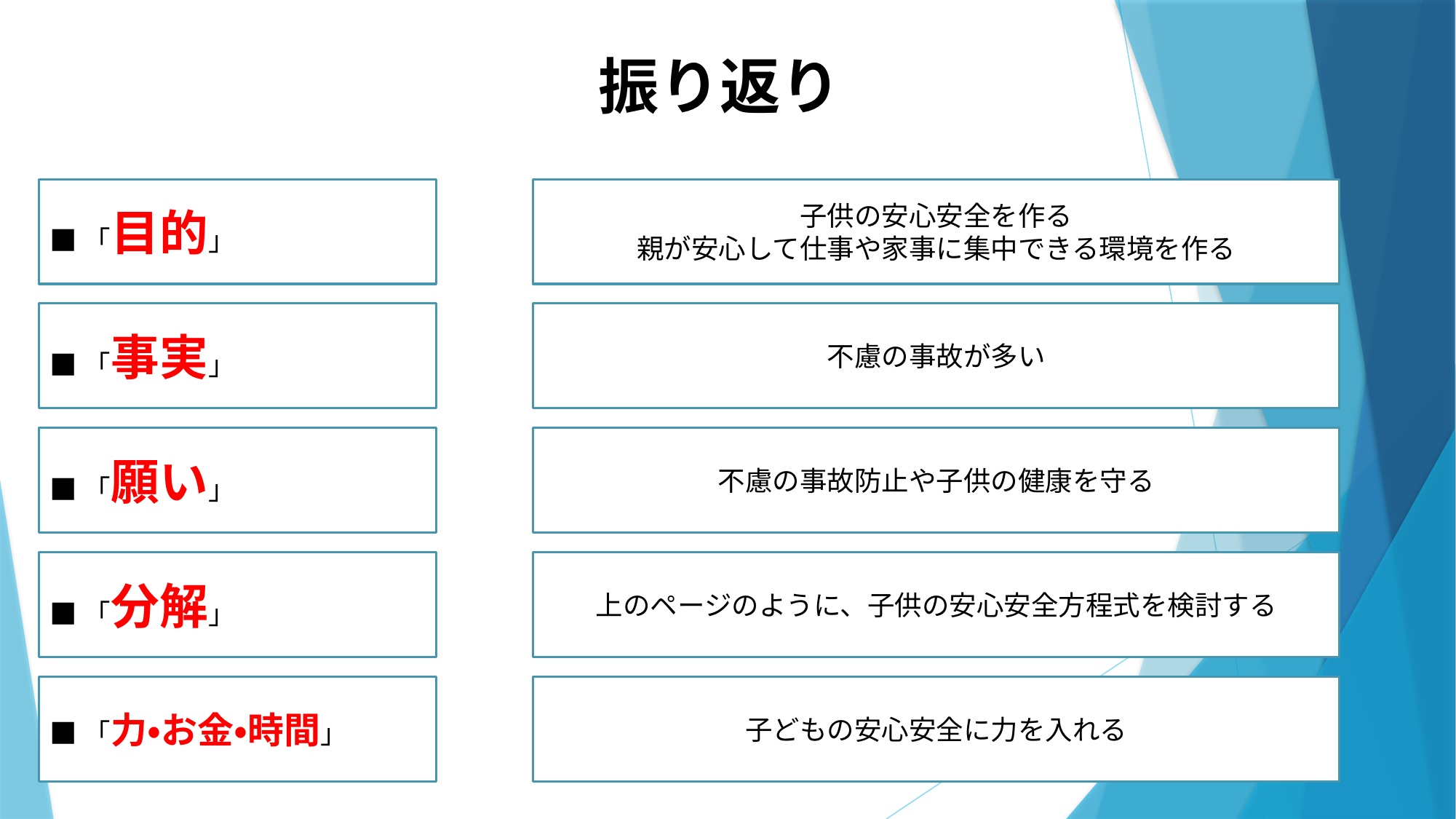

振り返り
■「目的」
子供の安心安全を作る
親が安心して仕事や家事に集中できる環境を作る
不慮の事故が多い
■「事実」
■「願い」
不慮の事故防止や子供の健康を守る
■「分解」

上のページのように、子供の安心安全方程式を検討する

■「力・お金・時間」
子どもの安心安全に力を入れる